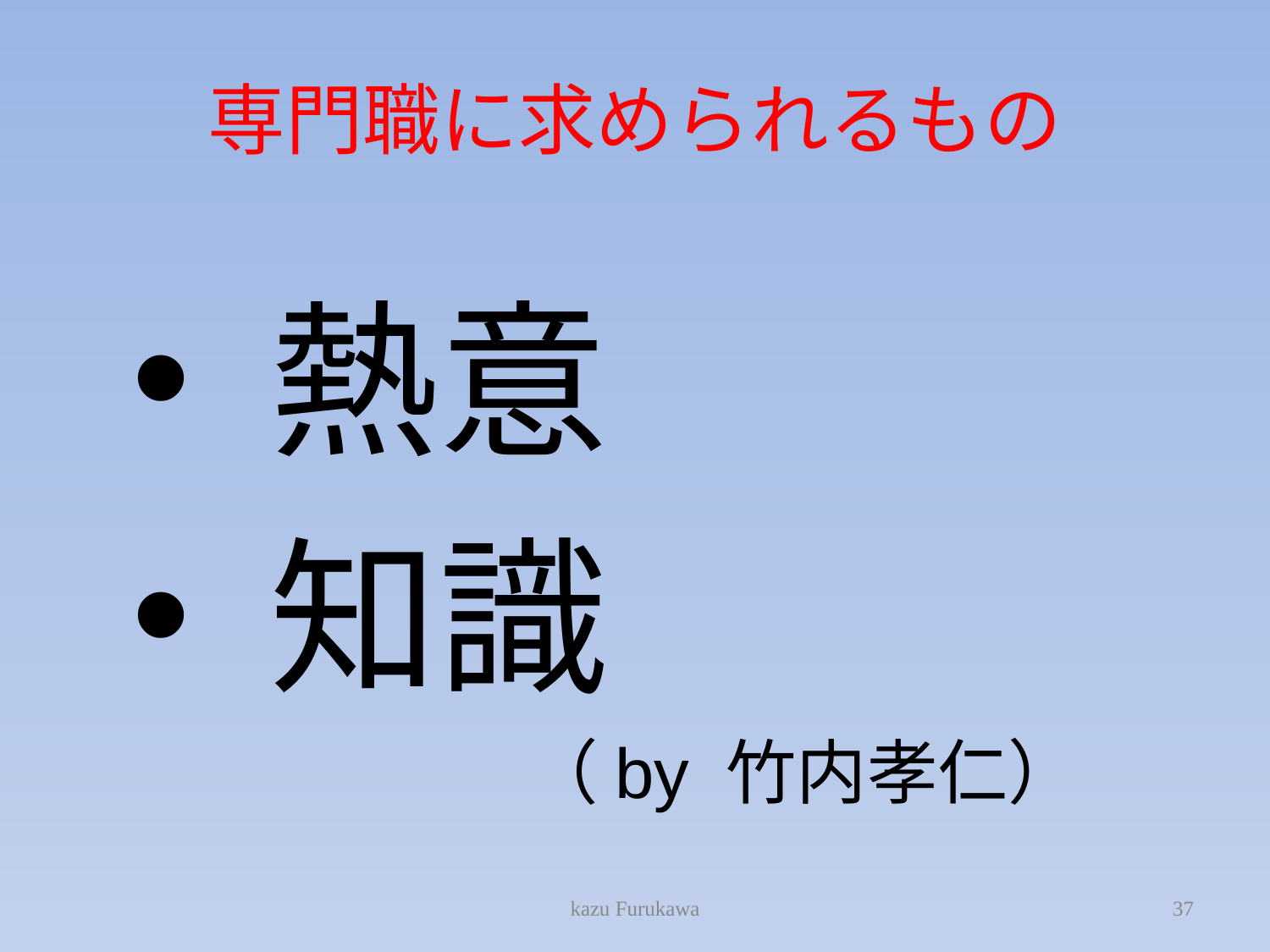

# 専門職に求められるもの
 熱意
 知識
（by 竹内孝仁）
kazu Furukawa
37